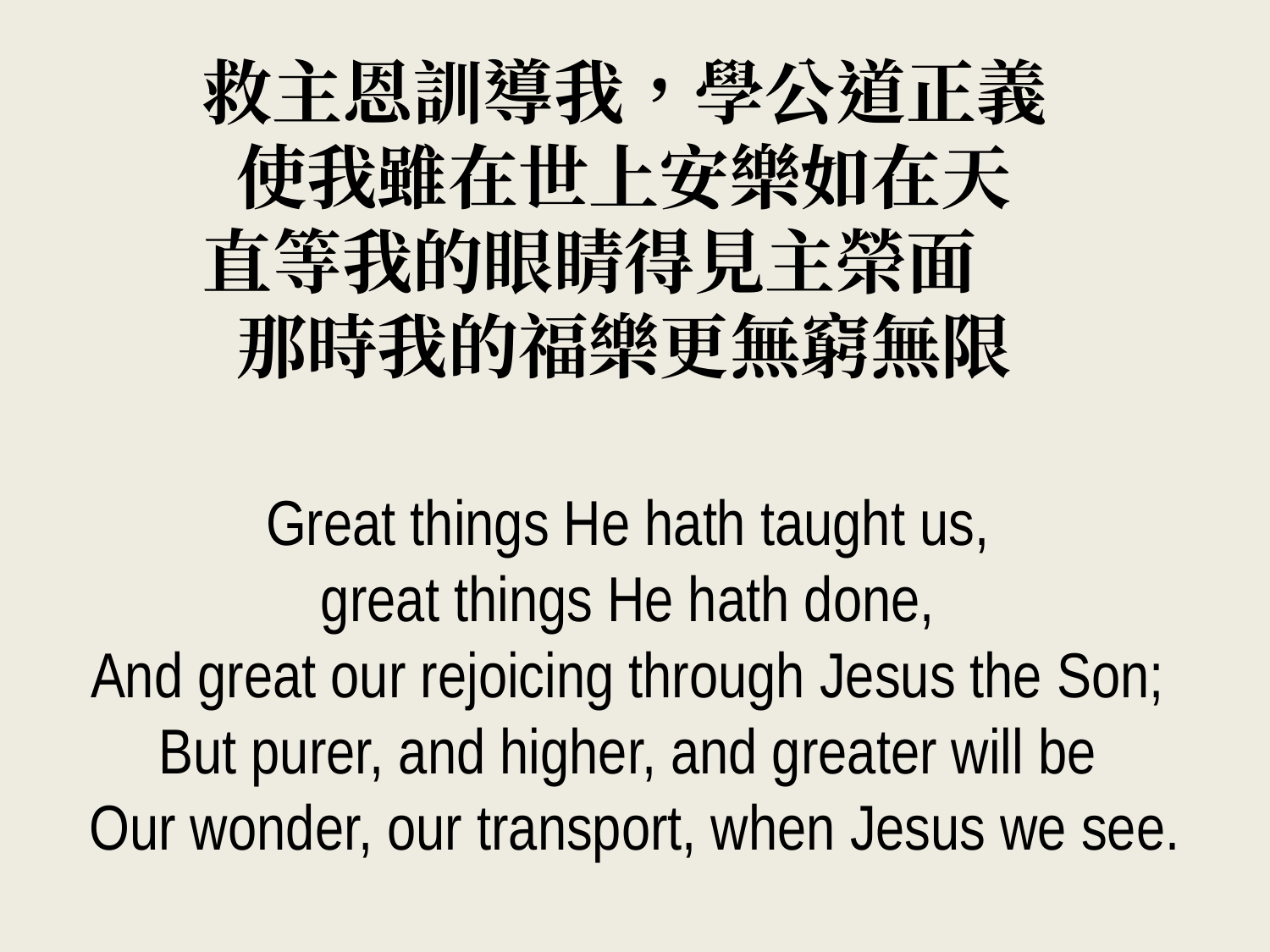

救主恩訓導我，學公道正義
使我雖在世上安樂如在天
直等我的眼睛得見主榮面
那時我的福樂更無窮無限

Great things He hath taught us,
great things He hath done,
And great our rejoicing through Jesus the Son;
But purer, and higher, and greater will be
Our wonder, our transport, when Jesus we see.